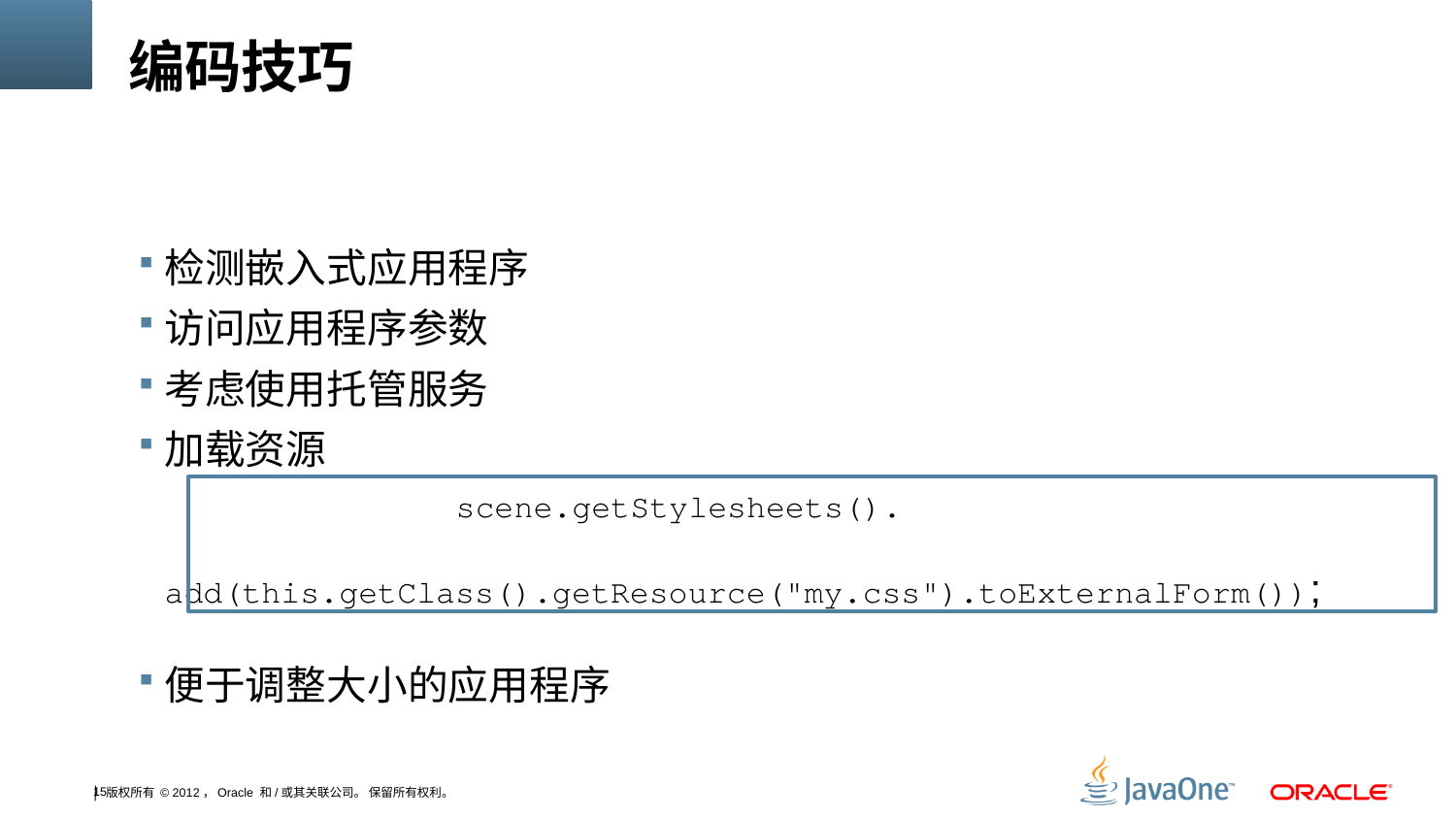

# 编码技巧

检测嵌入式应用程序
访问应用程序参数
考虑使用托管服务
加载资源
			scene.getStylesheets().
			add(this.getClass().getResource("my.css").toExternalForm());

便于调整大小的应用程序